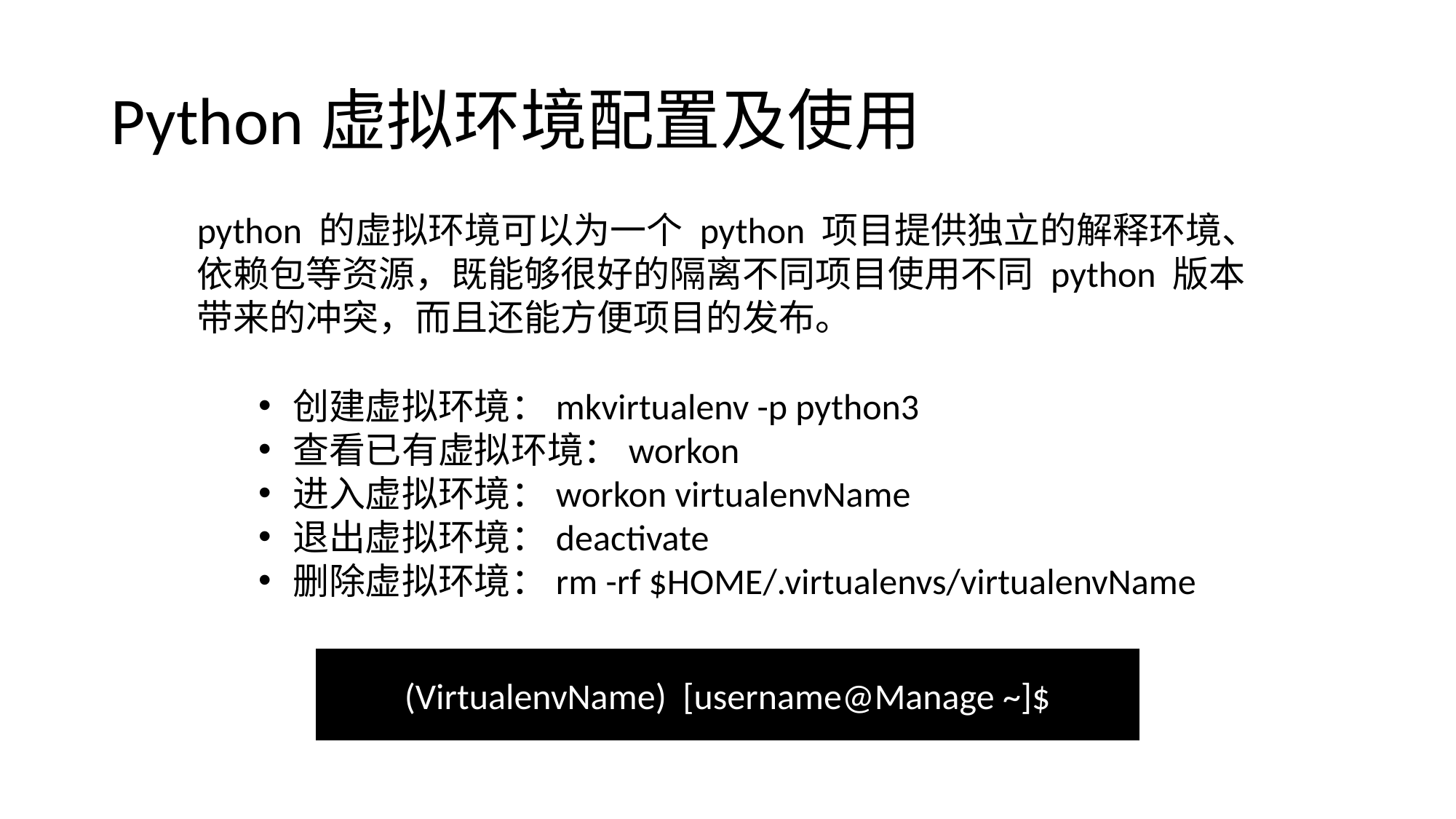

# Python虚拟环境配置及使用
python 的虚拟环境可以为一个 python 项目提供独立的解释环境、依赖包等资源，既能够很好的隔离不同项目使用不同 python 版本带来的冲突，而且还能方便项目的发布。
创建虚拟环境：mkvirtualenv -p python3
查看已有虚拟环境：workon
进入虚拟环境：workon virtualenvName
退出虚拟环境：deactivate
删除虚拟环境：rm -rf $HOME/.virtualenvs/virtualenvName
(VirtualenvName)  [username@Manage ~]$